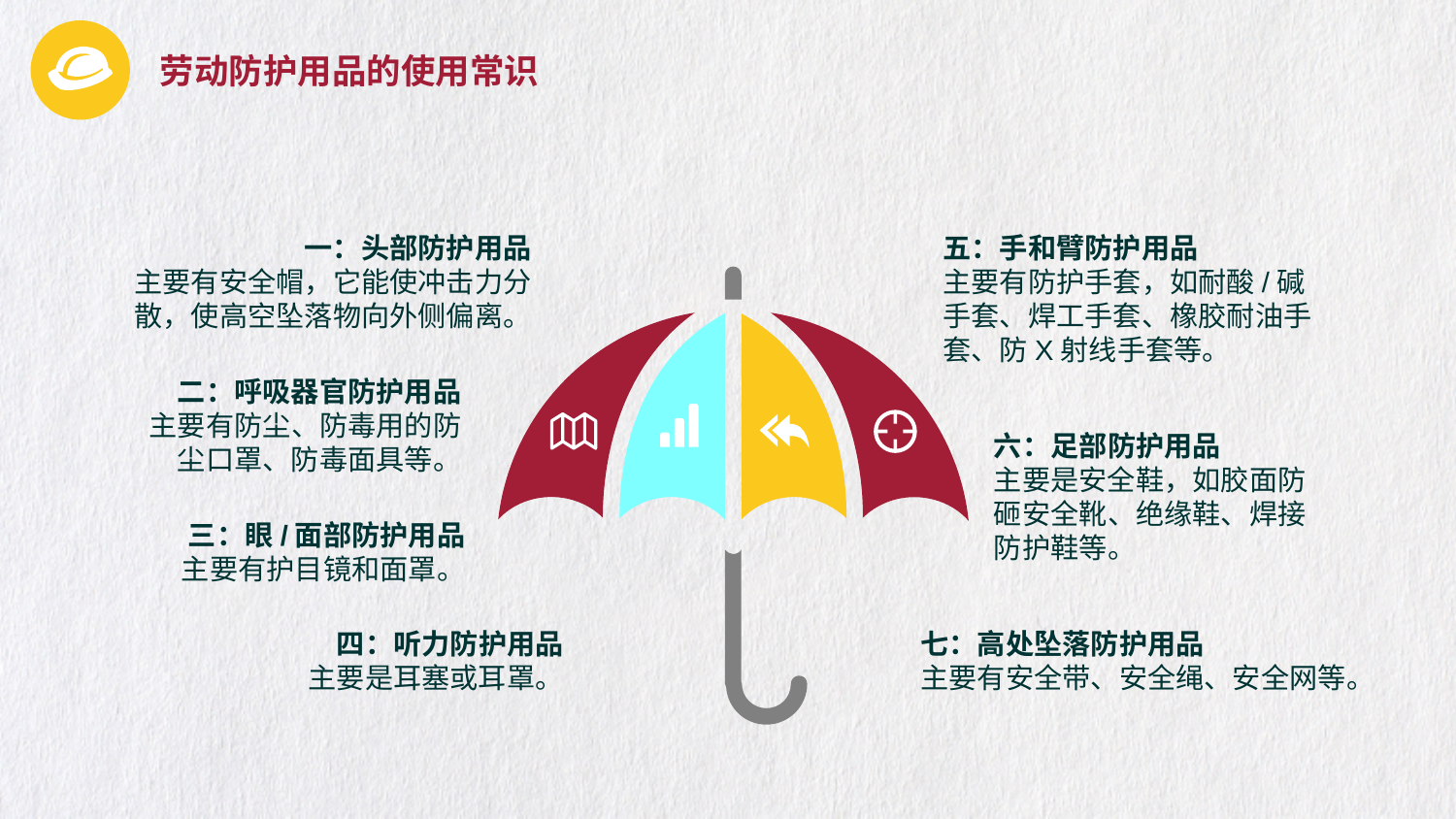

劳动防护用品的使用常识
一：头部防护用品
主要有安全帽，它能使冲击力分散，使高空坠落物向外侧偏离。
五：手和臂防护用品
主要有防护手套，如耐酸/碱手套、焊工手套、橡胶耐油手套、防X射线手套等。

二：呼吸器官防护用品
主要有防尘、防毒用的防尘口罩、防毒面具等。

六：足部防护用品
主要是安全鞋，如胶面防砸安全靴、绝缘鞋、焊接防护鞋等。
三：眼/面部防护用品
主要有护目镜和面罩。
四：听力防护用品
主要是耳塞或耳罩。
七：高处坠落防护用品
主要有安全带、安全绳、安全网等。